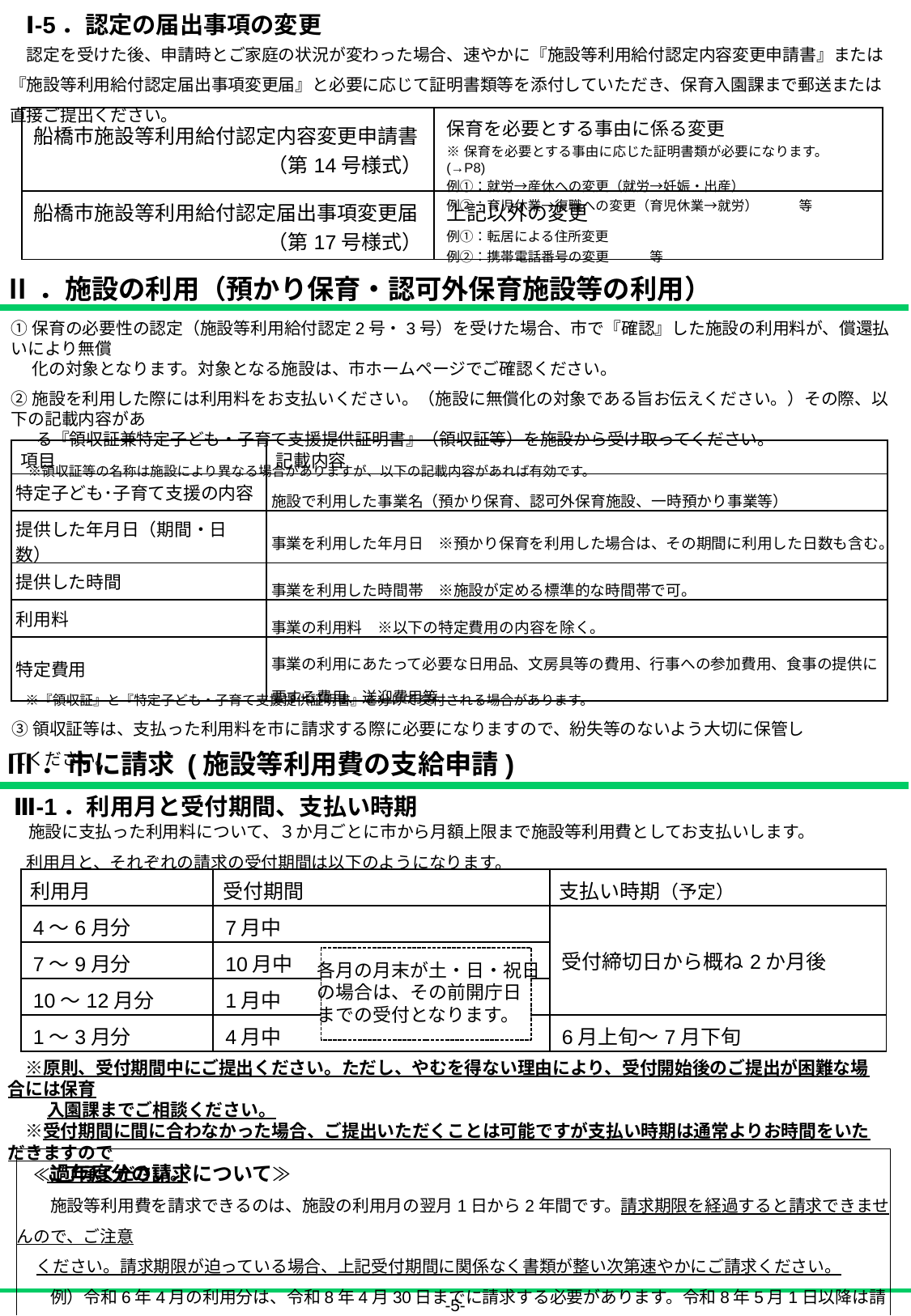

Ⅰ-5．認定の届出事項の変更
　認定を受けた後、申請時とご家庭の状況が変わった場合、速やかに『施設等利用給付認定内容変更申請書』または『施設等利用給付認定届出事項変更届』と必要に応じて証明書類等を添付していただき、保育入園課まで郵送または直接ご提出ください。
| 船橋市施設等利用給付認定内容変更申請書 （第14号様式） | 保育を必要とする事由に係る変更 ※保育を必要とする事由に応じた証明書類が必要になります。(→P8) 例①：就労→産休への変更（就労→妊娠・出産） 例②：育児休業→復職への変更（育児休業→就労）　　　等 |
| --- | --- |
| 船橋市施設等利用給付認定届出事項変更届 （第17号様式） | 上記以外の変更 例①：転居による住所変更 例②：携帯電話番号の変更　　　等 |
Ⅱ．施設の利用（預かり保育・認可外保育施設等の利用）
①保育の必要性の認定（施設等利用給付認定2号・3号）を受けた場合、市で『確認』した施設の利用料が、償還払いにより無償
　 化の対象となります。対象となる施設は、市ホームページでご確認ください。

②施設を利用した際には利用料をお支払いください。（施設に無償化の対象である旨お伝えください。）その際、以下の記載内容があ
 　る『領収証兼特定子ども・子育て支援提供証明書』（領収証等）を施設から受け取ってください。
　※領収証等の名称は施設により異なる場合がありますが、以下の記載内容があれば有効です。
| 項目 | 記載内容 |
| --- | --- |
| 特定子ども･子育て支援の内容 | 施設で利用した事業名（預かり保育、認可外保育施設、一時預かり事業等） |
| 提供した年月日（期間・日数） | 事業を利用した年月日　※預かり保育を利用した場合は、その期間に利用した日数も含む。 |
| 提供した時間 | 事業を利用した時間帯　※施設が定める標準的な時間帯で可。 |
| 利用料 | 事業の利用料　※以下の特定費用の内容を除く。 |
| 特定費用 | 事業の利用にあたって必要な日用品、文房具等の費用、行事への参加費用、食事の提供に要する費用、送迎費用等 |
　※『領収証』と『特定子ども・子育て支援提供証明書』を分けて交付される場合があります。
③領収証等は、支払った利用料を市に請求する際に必要になりますので、紛失等のないよう大切に保管してください。
Ⅲ．市に請求 (施設等利用費の支給申請)
Ⅲ-1．利用月と受付期間、支払い時期
　施設に支払った利用料について、３か月ごとに市から月額上限まで施設等利用費としてお支払いします。
　利用月と、それぞれの請求の受付期間は以下のようになります。
| 利用月 | 受付期間 | 支払い時期（予定） |
| --- | --- | --- |
| 4～6月分 | 7月中 | 受付締切日から概ね2か月後 |
| 7～9月分 | 10月中 |  |
| 10～12月分 | 1月中 |  |
| 1～3月分 | 4月中 | 6月上旬～7月下旬 |

各月の月末が土・日・祝日
の場合は、その前開庁日
までの受付となります。
　※原則、受付期間中にご提出ください。ただし、やむを得ない理由により、受付開始後のご提出が困難な場合には保育
　　 入園課までご相談ください。
　※受付期間に間に合わなかった場合、ご提出いただくことは可能ですが支払い時期は通常よりお時間をいただきますので
　　 ご了承ください。
　≪過年度分の請求について≫
　　施設等利用費を請求できるのは、施設の利用月の翌月1日から2年間です。請求期限を経過すると請求できませんので、ご注意
    ください。請求期限が迫っている場合、上記受付期間に関係なく書類が整い次第速やかにご請求ください。
　　例）令和6年4月の利用分は、令和8年4月30日までに請求する必要があります。令和8年5月1日以降は請求できません。
-5-